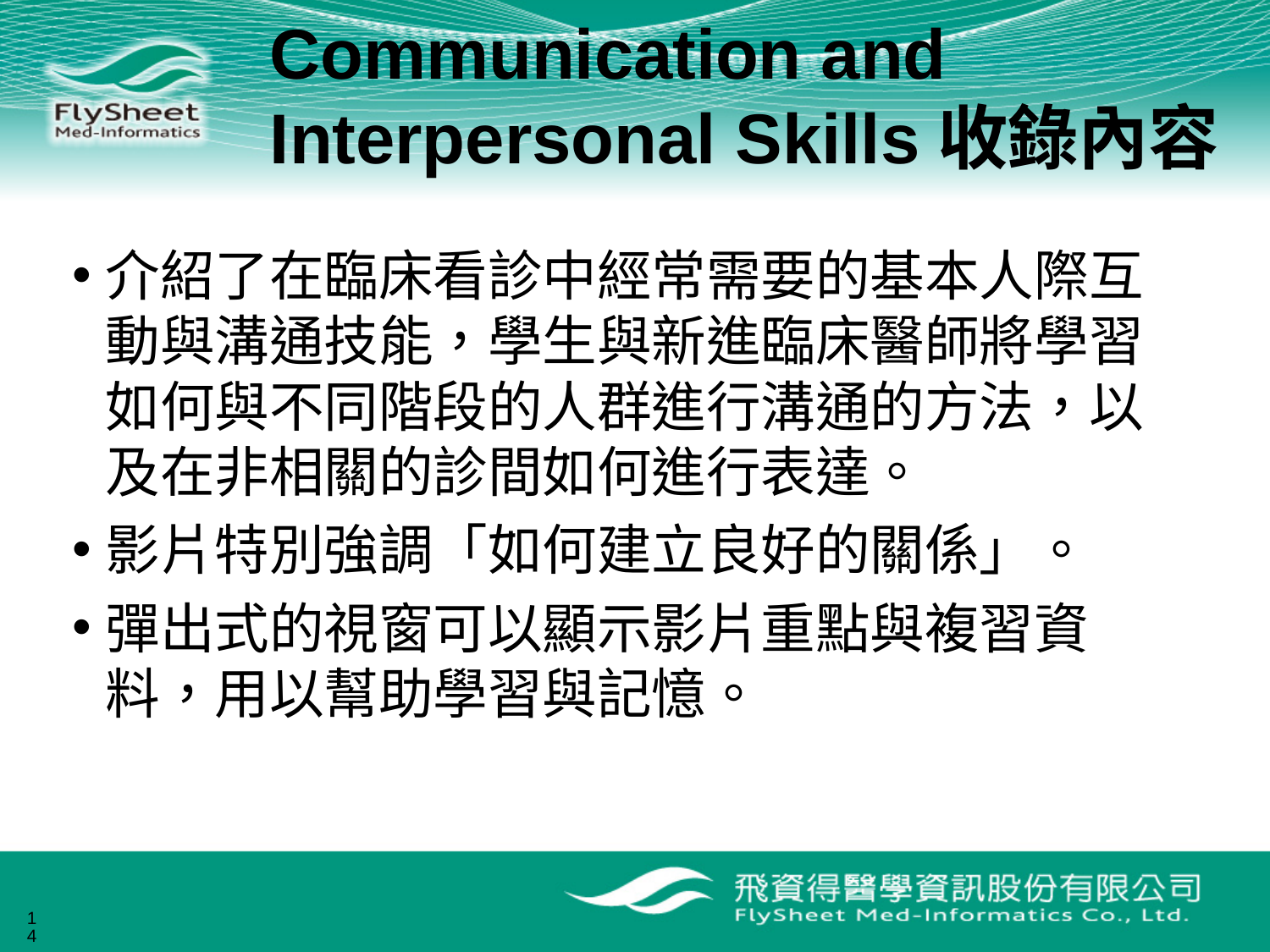

# Communication and Interpersonal Skills收錄內容
介紹了在臨床看診中經常需要的基本人際互動與溝通技能，學生與新進臨床醫師將學習如何與不同階段的人群進行溝通的方法，以及在非相關的診間如何進行表達。
影片特別強調「如何建立良好的關係」。
彈出式的視窗可以顯示影片重點與複習資料，用以幫助學習與記憶。
14